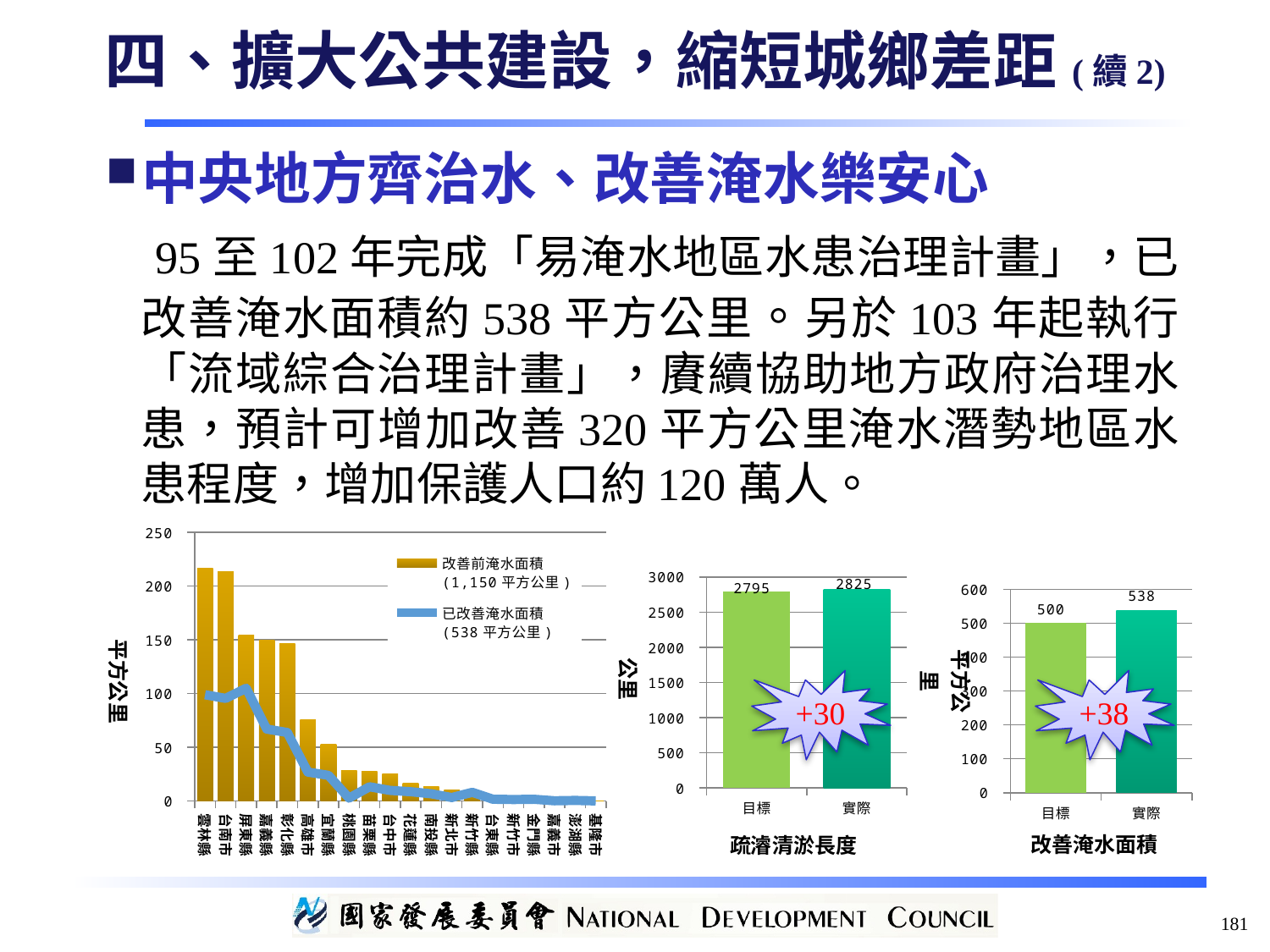

四、擴大公共建設，縮短城鄉差距(續2)
中央地方齊治水、改善淹水樂安心
 95至102年完成「易淹水地區水患治理計畫」，已改善淹水面積約538平方公里。另於103年起執行「流域綜合治理計畫」，賡續協助地方政府治理水患，預計可增加改善320平方公里淹水潛勢地區水患程度，增加保護人口約120萬人。

### Chart

| Category |  |
|---|---|
| 目標 | 2795.0 |
| 實際 | 2825.0 |

### Chart

| Category | 改善前淹水面積
(1,150平方公里) | 已改善淹水面積
(538平方公里) |
|---|---|---|
| 雲林縣 | 216.76999999999998 | 98.88 |
| 台南市 | 213.59 | 95.5 |
| 屏東縣 | 154.22 | 104.93 |
| 嘉義縣 | 150.04 | 66.91000000000003 |
| 彰化縣 | 146.33 | 63.68 |
| 高雄市 | 75.84 | 26.85 |
| 宜蘭縣 | 52.78 | 23.81000000000003 |
| 桃園縣 | 28.63000000000003 | 2.65 |
| 苗栗縣 | 27.91 | 13.19 |
| 台中市 | 25.29 | 9.850000000000007 |
| 花蓮縣 | 16.26 | 8.6 |
| 南投縣 | 13.27 | 6.68 |
| 新北市 | 10.63 | 3.19 |
| 新竹縣 | 8.89 | 8.01 |
| 台東縣 | 4.1 | 1.62 |
| 新竹市 | 2.08 | 1.34 |
| 金門縣 | 1.78 | 1.56 |
| 嘉義市 | 0.9500000000000006 | 0.18000000000000024 |
| 澎湖縣 | 0.4800000000000003 | 0.4900000000000003 |
| 基隆市 | 0.14 | 0.05 |

### Chart

| Category |  |
|---|---|
| 目標 | 500.0 |
| 實際 | 538.0 |
+30
+38
181